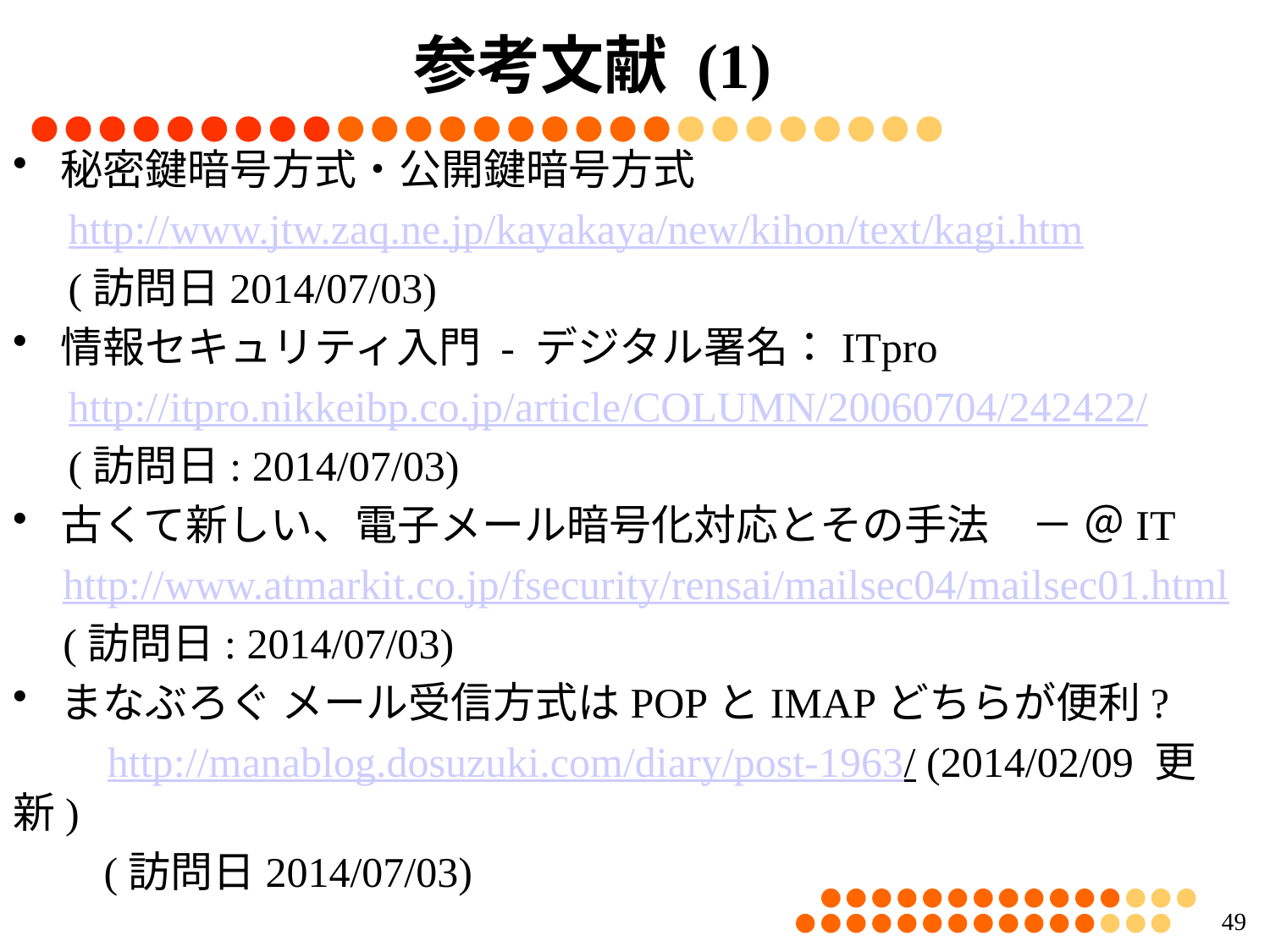

# 参考文献 (1)
秘密鍵暗号方式・公開鍵暗号方式
http://www.jtw.zaq.ne.jp/kayakaya/new/kihon/text/kagi.htm
(訪問日2014/07/03)
情報セキュリティ入門 - デジタル署名：ITpro
http://itpro.nikkeibp.co.jp/article/COLUMN/20060704/242422/
(訪問日: 2014/07/03)
古くて新しい、電子メール暗号化対応とその手法　－ ＠IT
    http://www.atmarkit.co.jp/fsecurity/rensai/mailsec04/mailsec01.html
    (訪問日: 2014/07/03)
まなぶろぐ メール受信方式はPOPとIMAPどちらが便利?
　　http://manablog.dosuzuki.com/diary/post-1963/ (2014/02/09 更新)
 　  (訪問日2014/07/03)
49